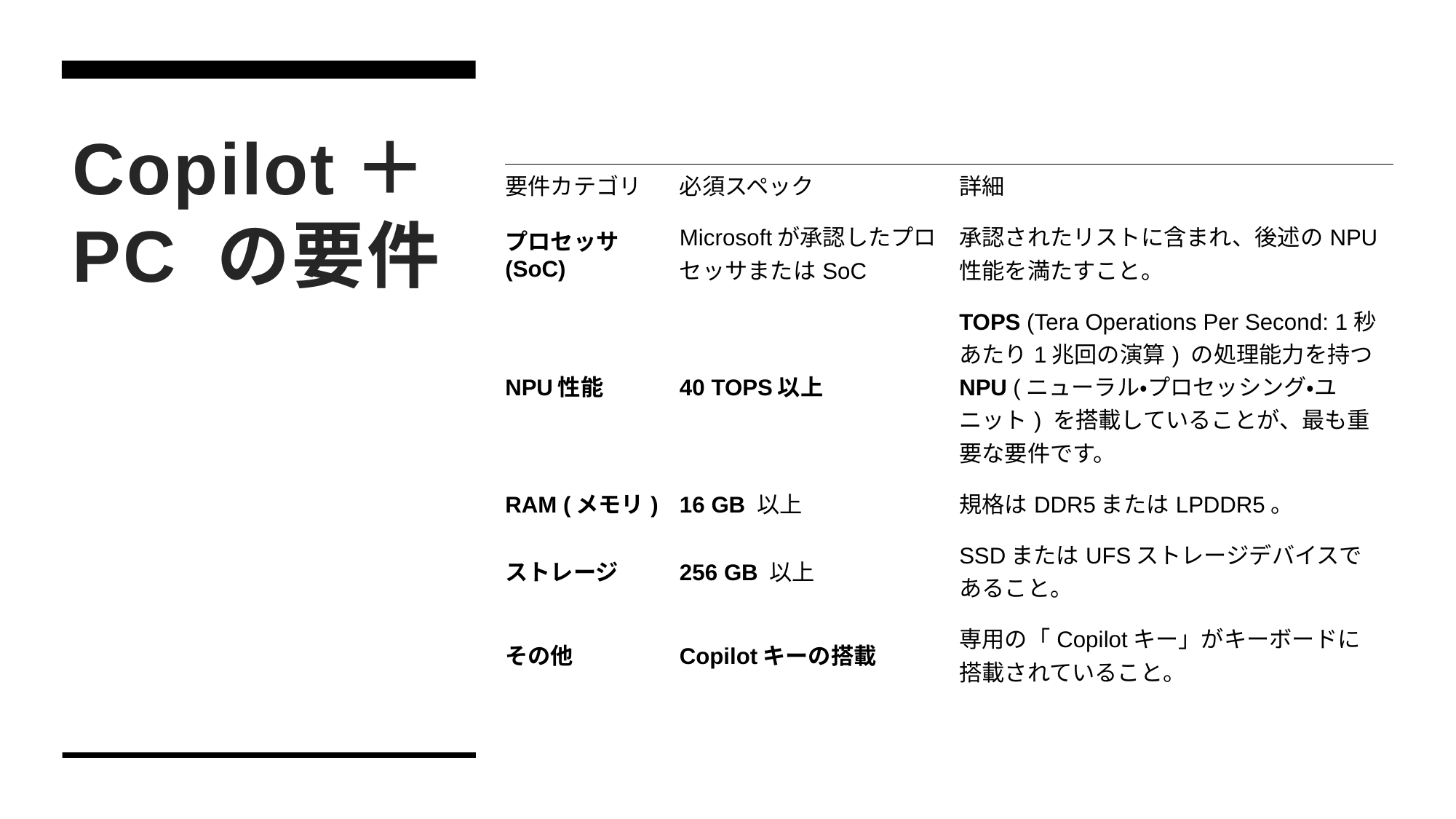

# Copilot＋PC の要件
| 要件カテゴリ | 必須スペック | 詳細 |
| --- | --- | --- |
| プロセッサ (SoC) | Microsoftが承認したプロセッサまたはSoC | 承認されたリストに含まれ、後述のNPU性能を満たすこと。 |
| NPU性能 | 40 TOPS以上 | TOPS (Tera Operations Per Second: 1秒あたり1兆回の演算) の処理能力を持つNPU (ニューラル・プロセッシング・ユニット) を搭載していることが、最も重要な要件です。 |
| RAM (メモリ) | 16 GB 以上 | 規格はDDR5またはLPDDR5。 |
| ストレージ | 256 GB 以上 | SSDまたはUFSストレージデバイスであること。 |
| その他 | Copilotキーの搭載 | 専用の「Copilotキー」がキーボードに搭載されていること。 |